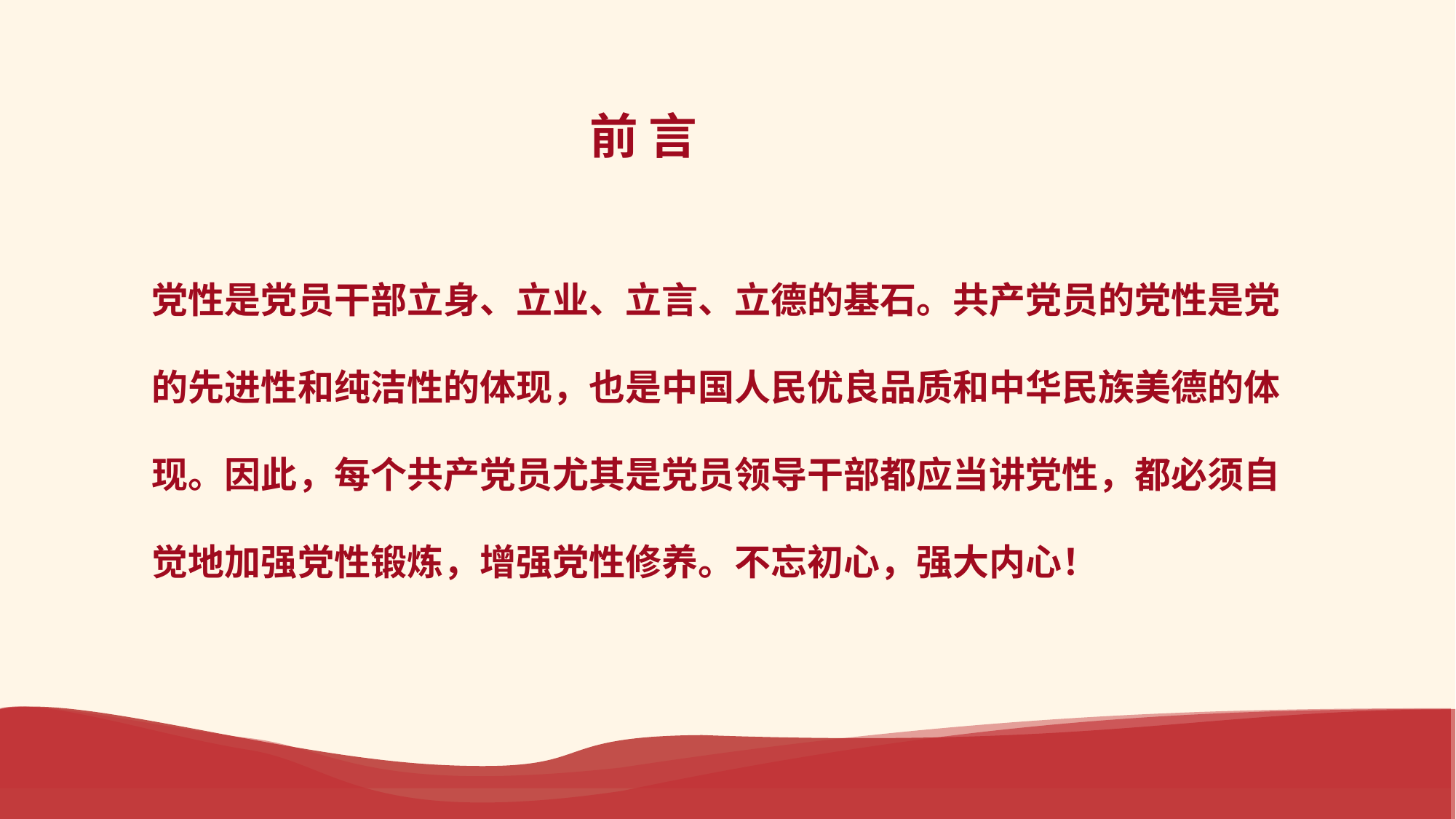

前 言
党性是党员干部立身、立业、立言、立德的基石。共产党员的党性是党的先进性和纯洁性的体现，也是中国人民优良品质和中华民族美德的体现。因此，每个共产党员尤其是党员领导干部都应当讲党性，都必须自觉地加强党性锻炼，增强党性修养。不忘初心，强大内心！